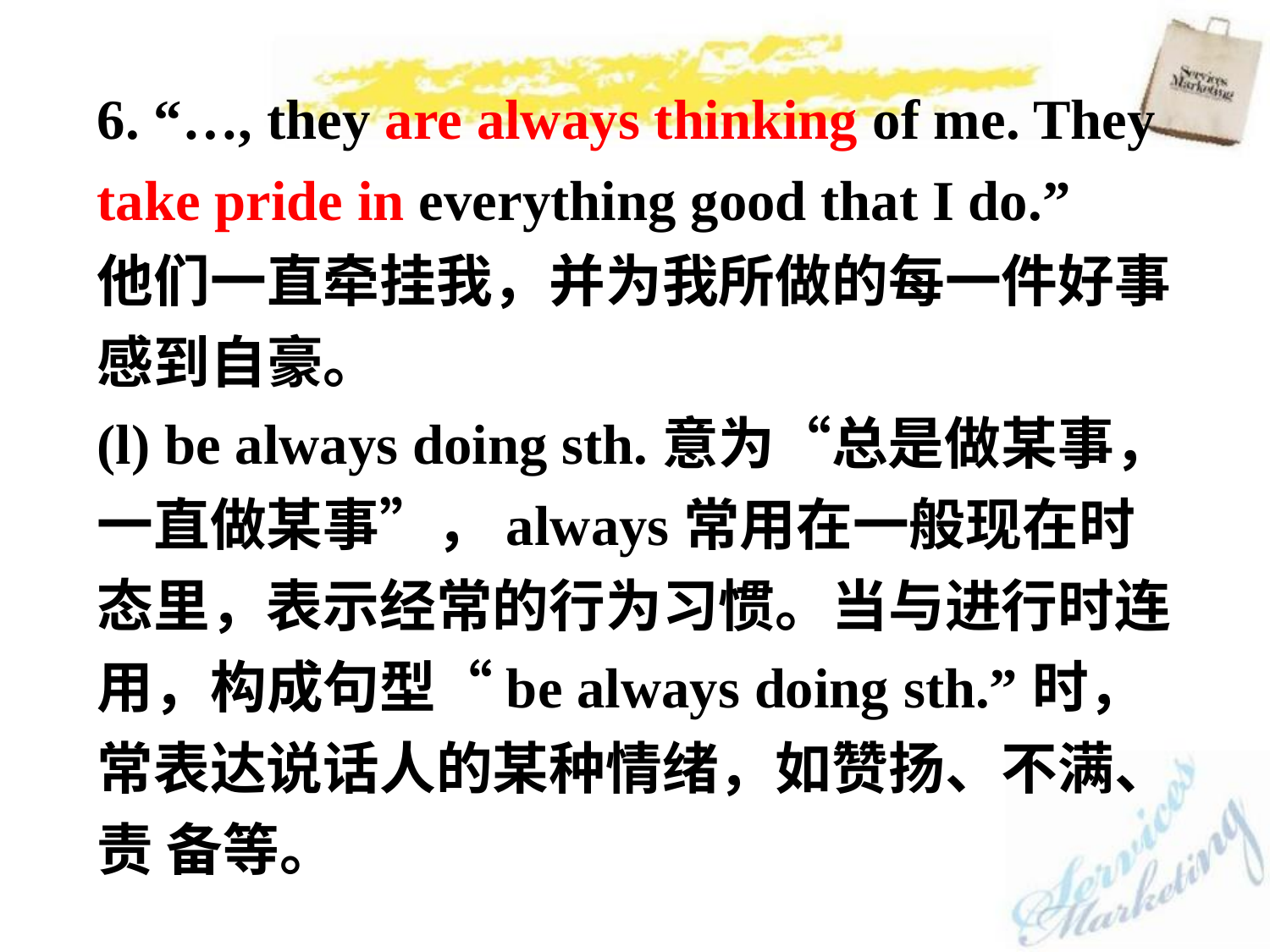

6. “…, they are always thinking of me. They take pride in everything good that I do.”
他们一直牵挂我，并为我所做的每一件好事感到自豪。
(l) be always doing sth.意为“总是做某事，
一直做某事”，always常用在一般现在时态里，表示经常的行为习惯。当与进行时连用，构成句型“be always doing sth.”时，常表达说话人的某种情绪，如赞扬、不满、责 备等。